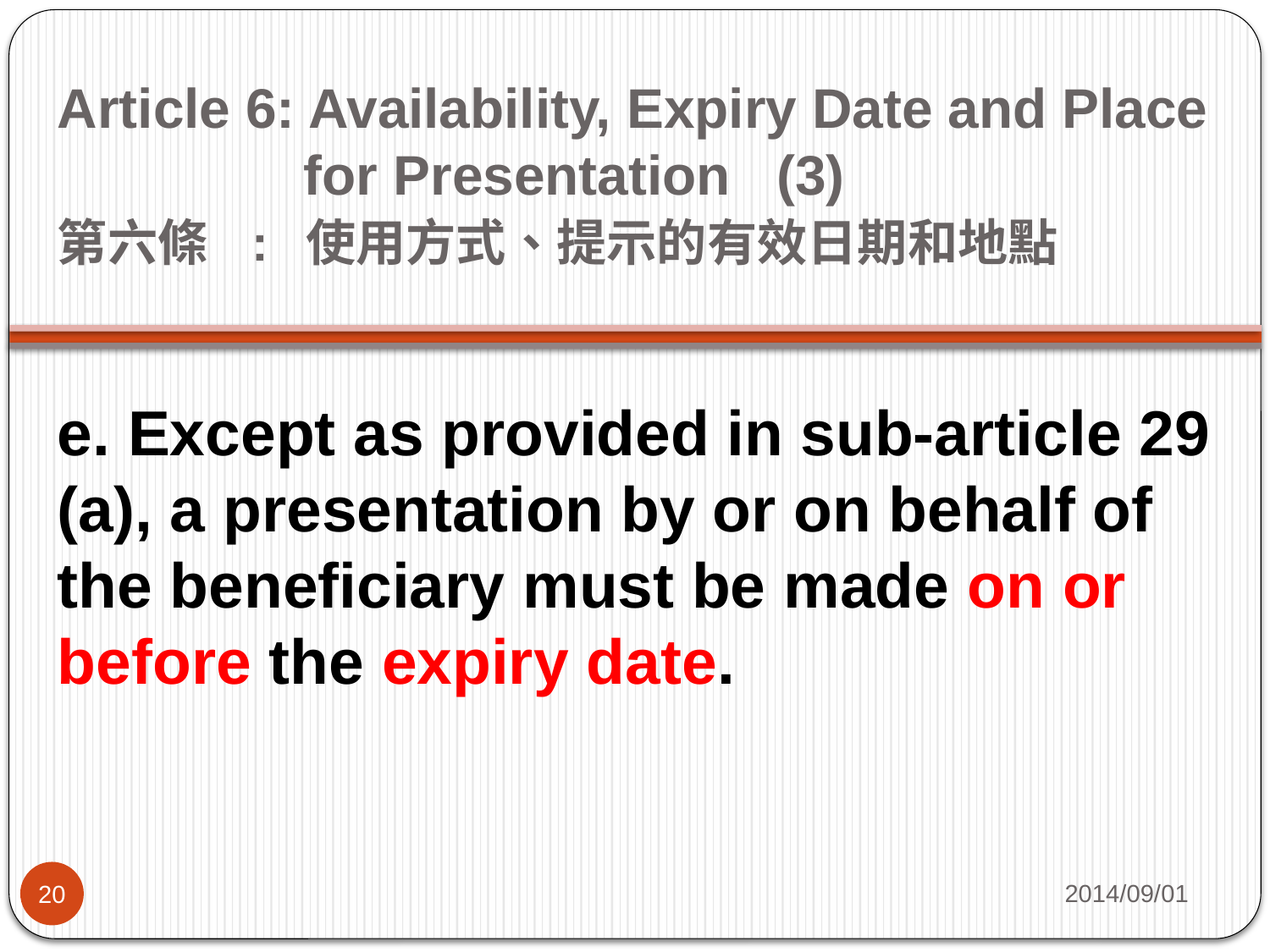

# Article 6: Availability, Expiry Date and Place for Presentation   (3) 第六條   :  使用方式、提示的有效日期和地點
e. Except as provided in sub-article 29 (a), a presentation by or on behalf of the beneficiary must be made on or before the expiry date.
2014/09/01
20